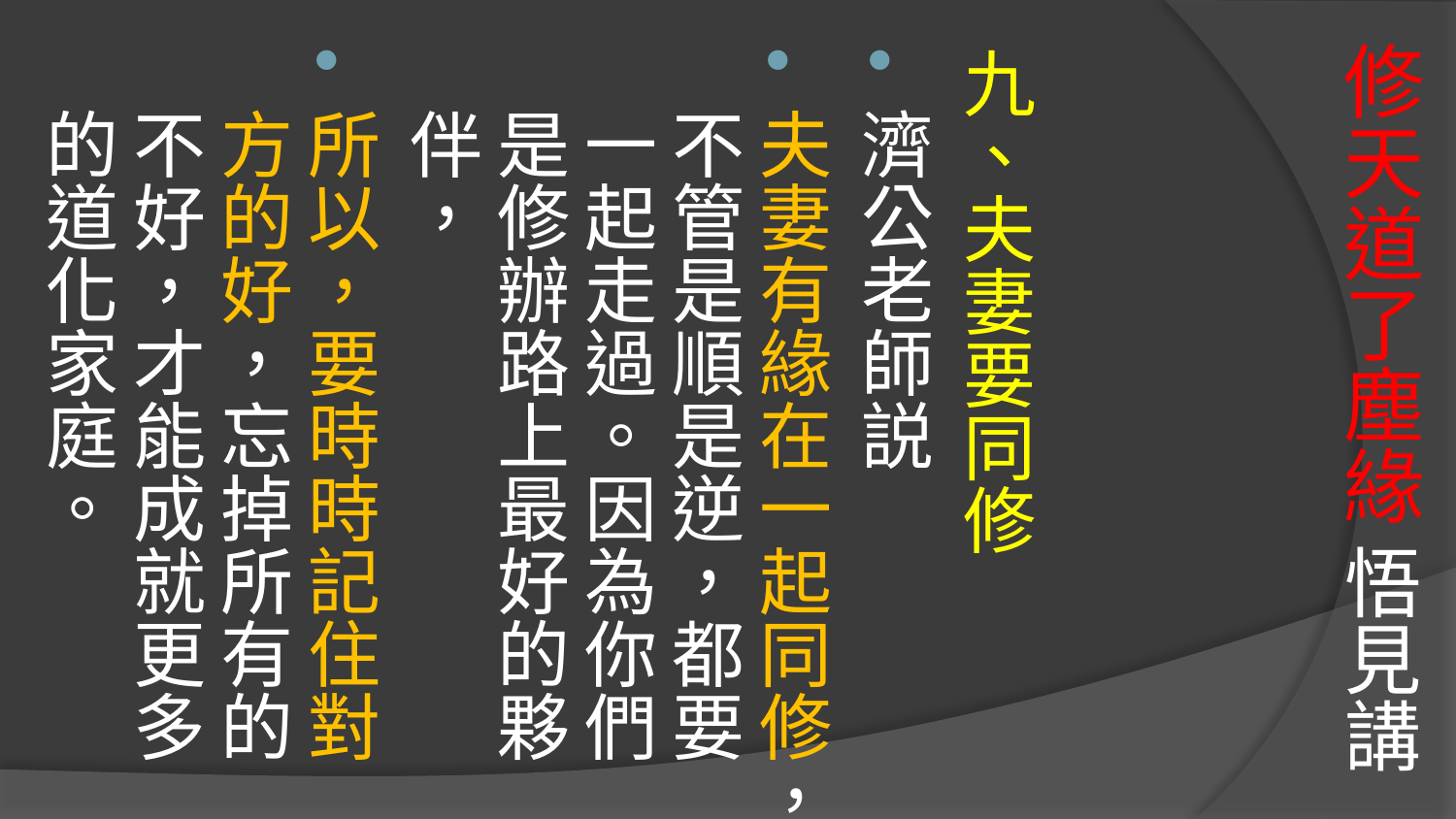

# 修天道了塵緣 悟見講
九、夫妻要同修
濟公老師説
夫妻有緣在一起同修，不管是順是逆，都要一起走過。因為你們是修辦路上最好的夥伴，
所以，要時時記住對方的好，忘掉所有的不好，才能成就更多的道化家庭。